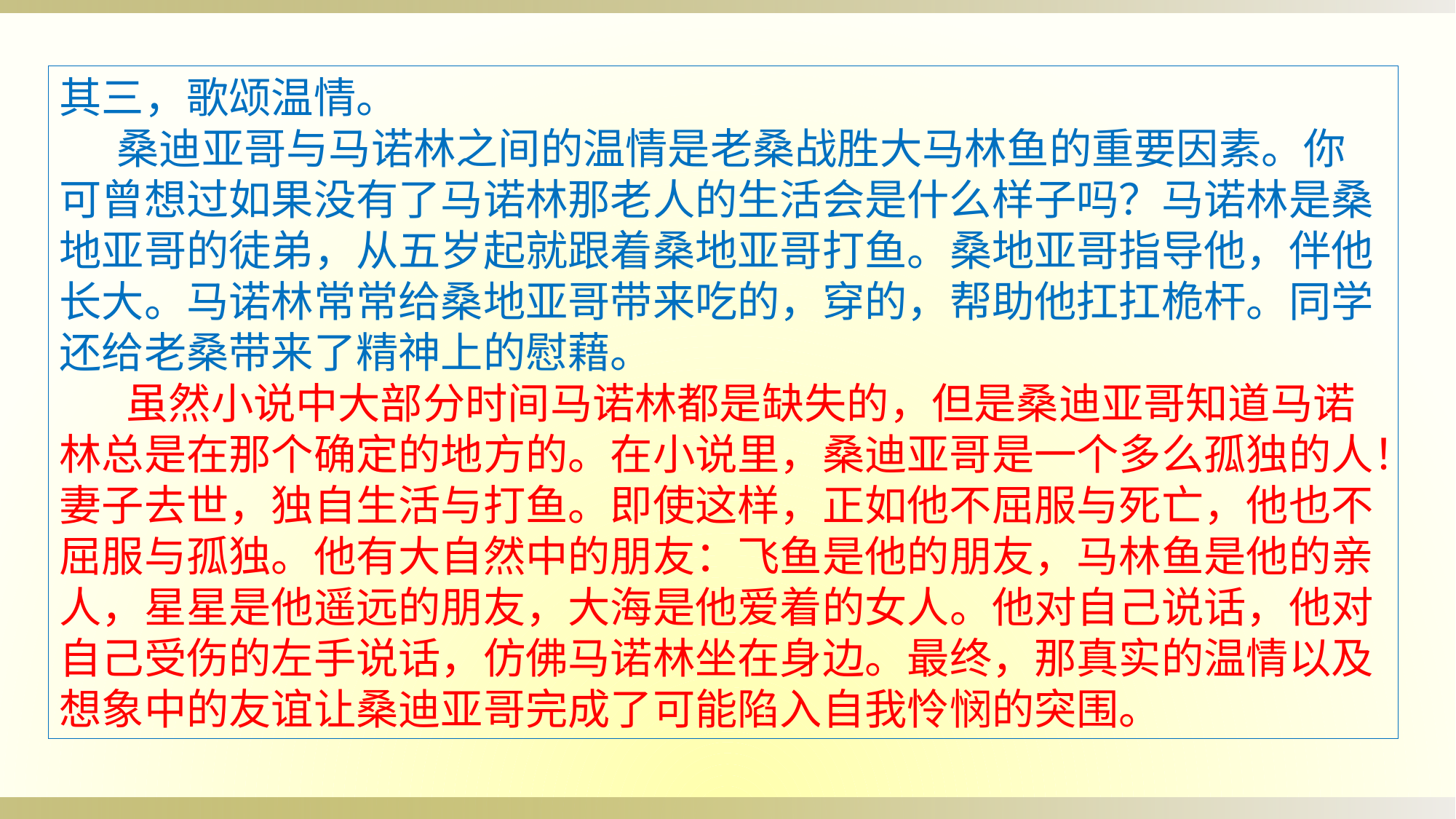

其三，歌颂温情。
     桑迪亚哥与马诺林之间的温情是老桑战胜大马林鱼的重要因素。你可曾想过如果没有了马诺林那老人的生活会是什么样子吗？马诺林是桑地亚哥的徒弟，从五岁起就跟着桑地亚哥打鱼。桑地亚哥指导他，伴他长大。马诺林常常给桑地亚哥带来吃的，穿的，帮助他扛扛桅杆。同学还给老桑带来了精神上的慰藉。
      虽然小说中大部分时间马诺林都是缺失的，但是桑迪亚哥知道马诺林总是在那个确定的地方的。在小说里，桑迪亚哥是一个多么孤独的人！妻子去世，独自生活与打鱼。即使这样，正如他不屈服与死亡，他也不屈服与孤独。他有大自然中的朋友：飞鱼是他的朋友，马林鱼是他的亲人，星星是他遥远的朋友，大海是他爱着的女人。他对自己说话，他对自己受伤的左手说话，仿佛马诺林坐在身边。最终，那真实的温情以及想象中的友谊让桑迪亚哥完成了可能陷入自我怜悯的突围。